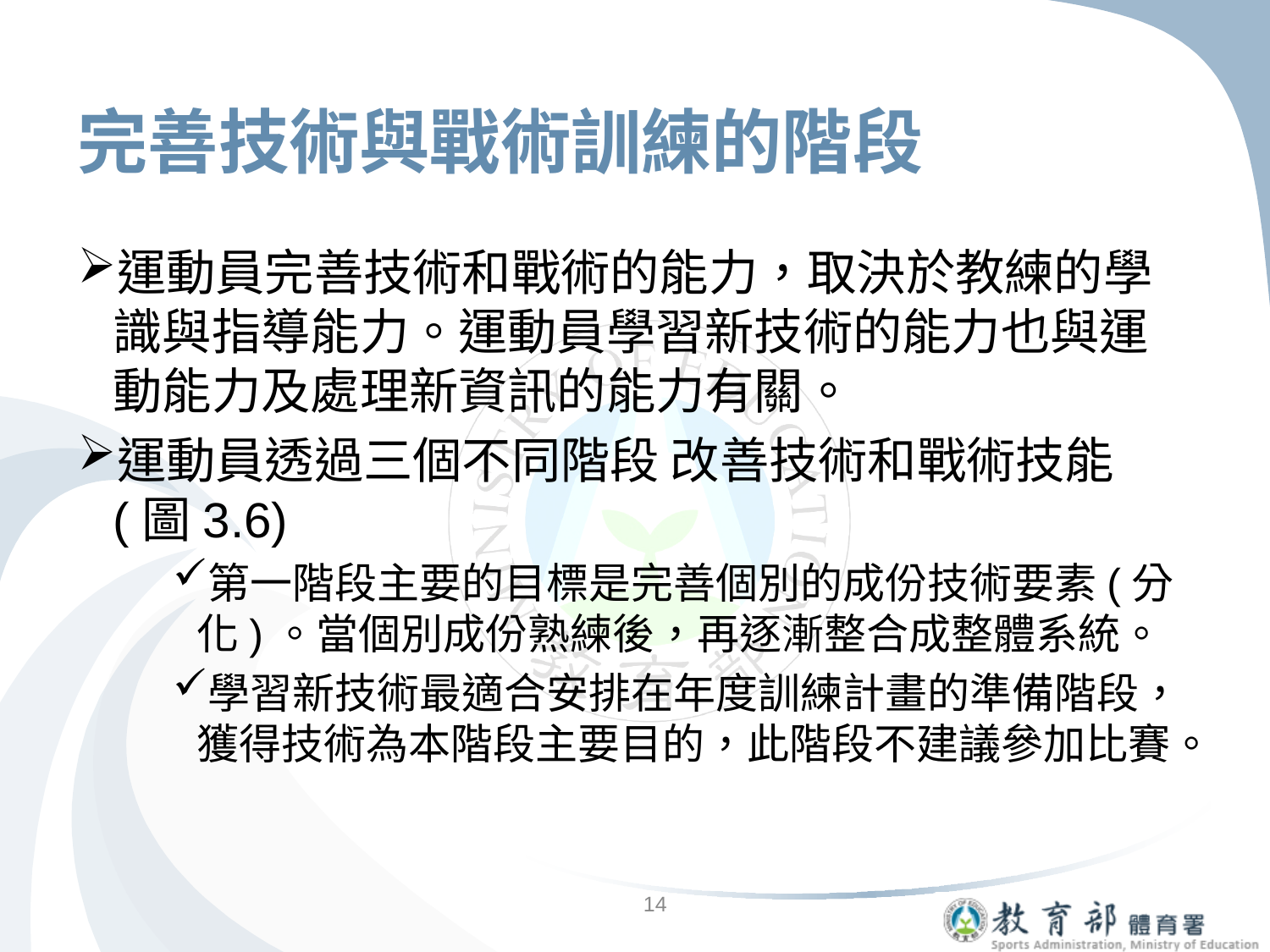

# 完善技術與戰術訓練的階段
運動員完善技術和戰術的能力，取決於教練的學識與指導能力。運動員學習新技術的能力也與運動能力及處理新資訊的能力有關。
運動員透過三個不同階段 改善技術和戰術技能 (圖3.6)
第一階段主要的目標是完善個別的成份技術要素(分化)。當個別成份熟練後，再逐漸整合成整體系統。
學習新技術最適合安排在年度訓練計畫的準備階段，獲得技術為本階段主要目的，此階段不建議參加比賽。
14